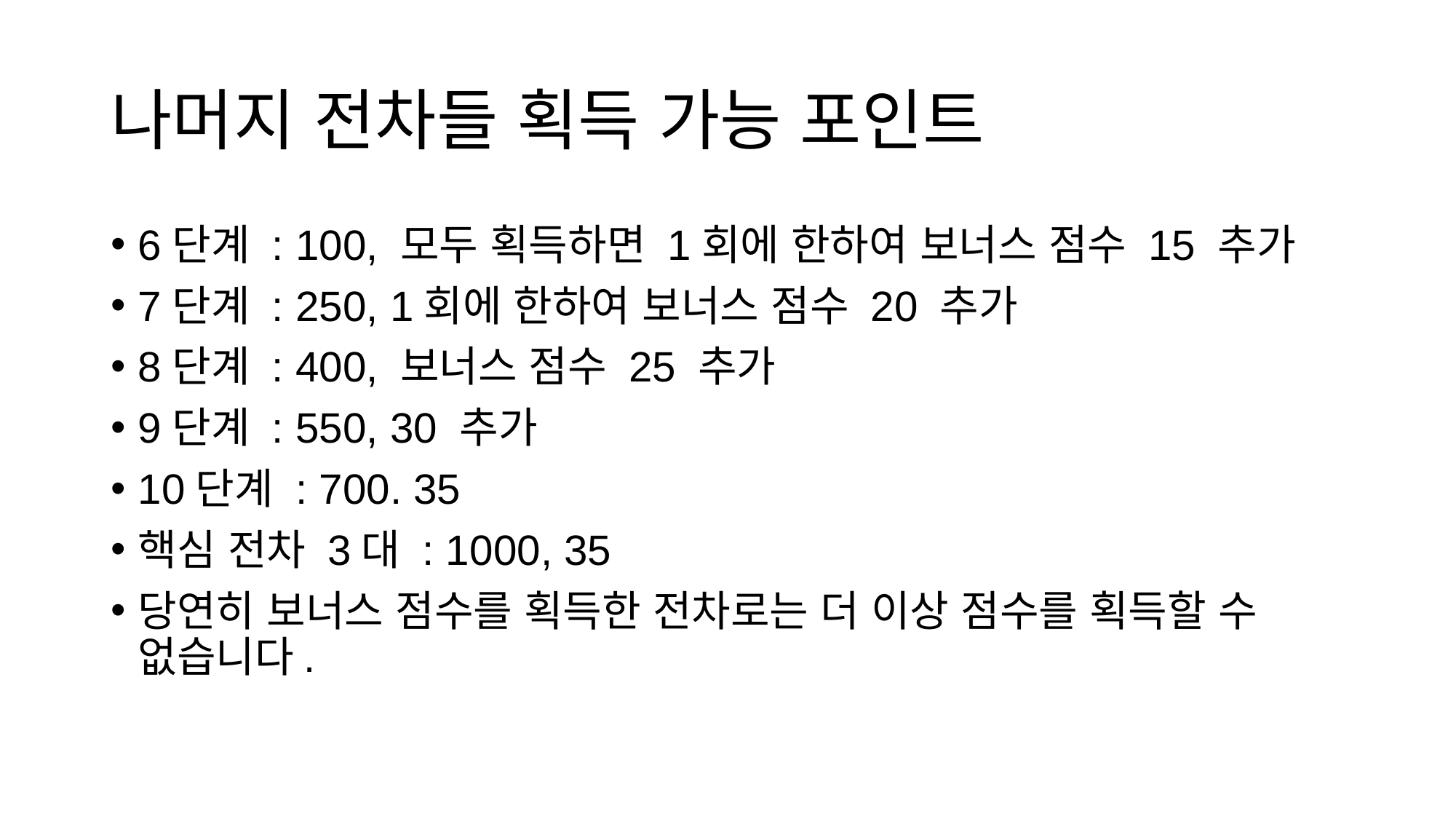

# 나머지 전차들 획득 가능 포인트
6단계 : 100, 모두 획득하면 1회에 한하여 보너스 점수 15 추가
7단계 : 250, 1회에 한하여 보너스 점수 20 추가
8단계 : 400, 보너스 점수 25 추가
9단계 : 550, 30 추가
10단계 : 700. 35
핵심 전차 3대 : 1000, 35
당연히 보너스 점수를 획득한 전차로는 더 이상 점수를 획득할 수 없습니다.